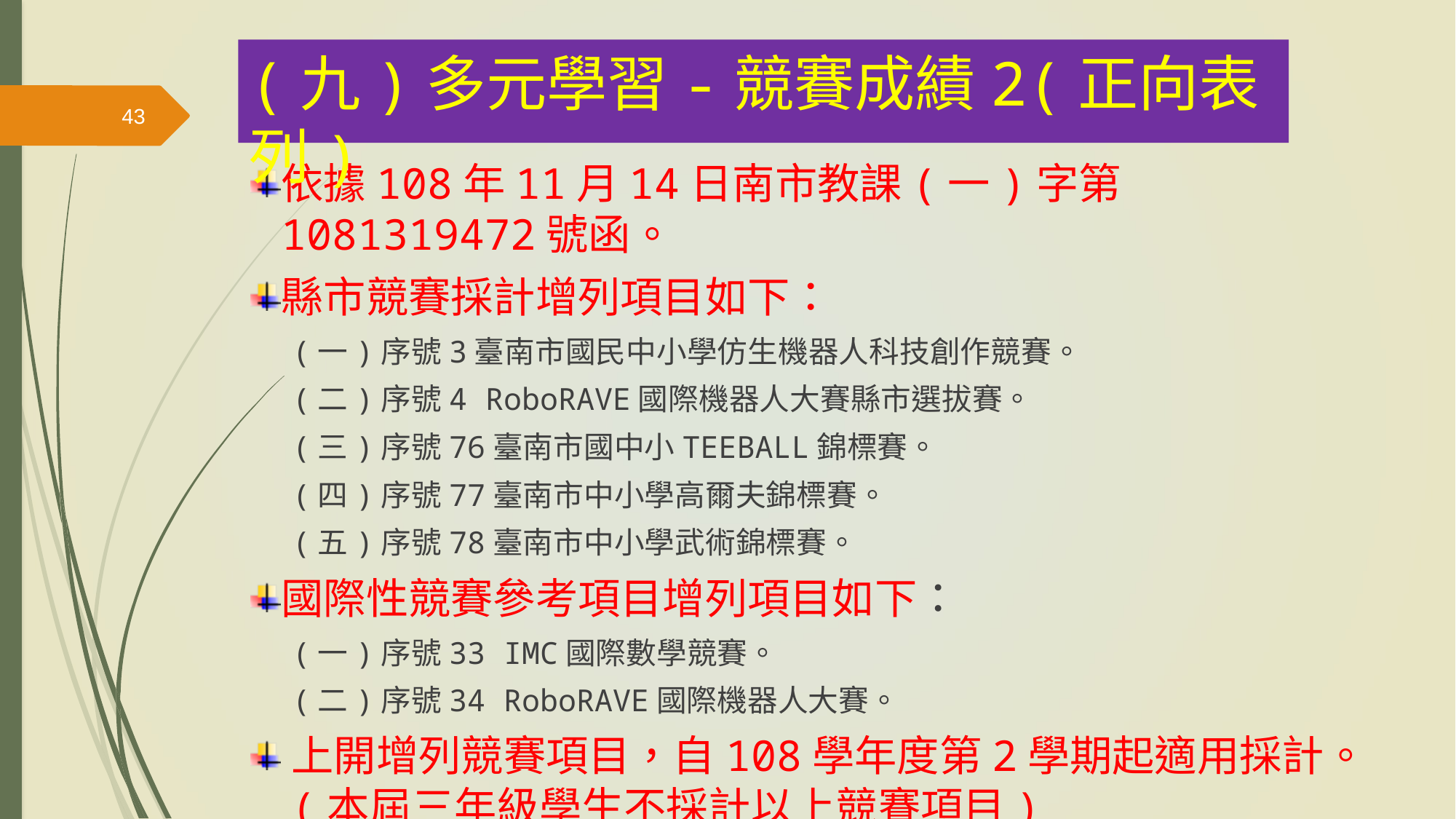

(九)多元學習-競賽成績2(正向表列)
43
依據108年11月14日南市教課(一)字第1081319472號函。
縣市競賽採計增列項目如下：
(一)序號3臺南市國民中小學仿生機器人科技創作競賽。
(二)序號4 RoboRAVE國際機器人大賽縣市選拔賽。
(三)序號76臺南市國中小TEEBALL錦標賽。
(四)序號77臺南市中小學高爾夫錦標賽。
(五)序號78臺南市中小學武術錦標賽。
國際性競賽參考項目增列項目如下：
(一)序號33 IMC國際數學競賽。
(二)序號34 RoboRAVE國際機器人大賽。
上開增列競賽項目，自108學年度第2學期起適用採計。(本屆三年級學生不採計以上競賽項目)